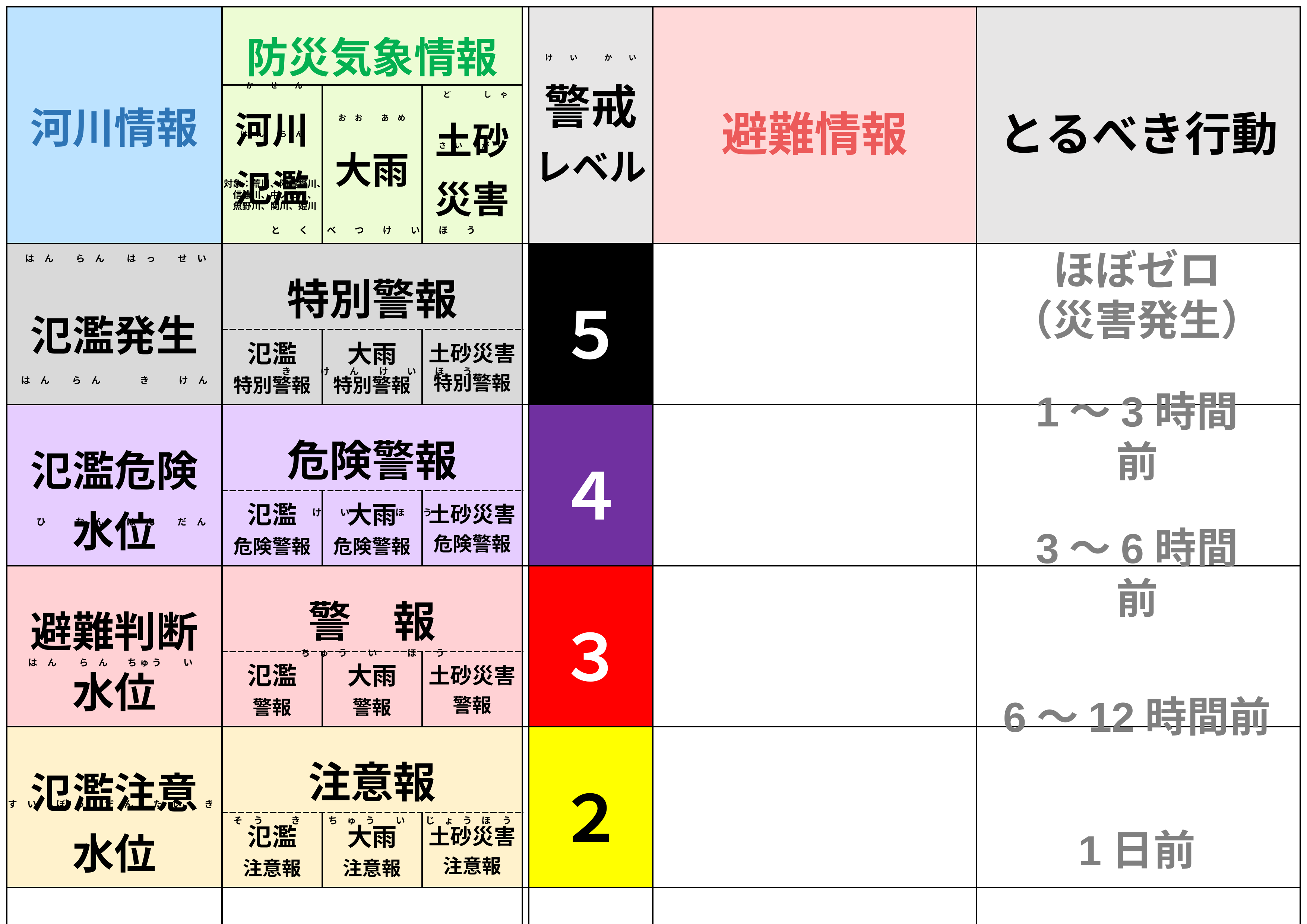

| 河川情報 | 防災気象情報 |  |  |  | 警戒 レベル | 避難情報 | とるべき行動 |
| --- | --- | --- | --- | --- | --- | --- | --- |
|  | 河川 氾濫 | 大雨 | 土砂 災害 |  |  |  |  |
| 氾濫発生 | 特別警報 |  |  |  | ５ |  |  |
|  | 氾濫 特別警報 | 大雨 特別警報 | 土砂災害 特別警報 |  |  |  |  |
| 氾濫危険 水位 | 危険警報 |  |  |  | ４ |  |  |
|  | 氾濫 危険警報 | 大雨 危険警報 | 土砂災害 危険警報 |  |  |  |  |
| 避難判断 水位 | 警　報 |  |  |  | ３ |  |  |
|  | 氾濫 警報 | 大雨 警報 | 土砂災害 警報 |  |  |  |  |
| 氾濫注意 水位 | 注意報 |  |  |  | ２ |  |  |
|  | 氾濫 注意報 | 大雨 注意報 | 土砂災害 注意報 |  |  |  |  |
| 水防団待機 水位 | 早期注意情報 |  |  |  | １ |  |  |
け　　い　　　 か　　い
か　　せ　　ん
ど　　　　し　ゃ
お　お　　 あ　め
は　ん　   ら　ん
さ　い　　 が　い
対象：荒川、阿賀野川、
　信濃川、中ノ口川、
　魚野川、関川、姫川
と　　く　　べ　　つ　　け　　い　　ほ　　う
ほぼゼロ
（災害発生）
は　ん　　 ら　ん　　 は　っ　 　せ　い
き　　　け　　ん　　け　　い　　ほ　　う
は　ん　　 ら　ん　　　　き　　　け　ん
1～3時間前
け　　い
ほ　　う
ひ　　　な　ん　　 は　ん　　 だ　ん
3～6時間前
ち　ゅ　う　　 い 　　　ほ　　う
は　ん　　 ら　ん　　ち ゅ う　　 い
6〜12時間前
す　い　　ぼ　う　　だ　ん　　た　い　　 き
そ　 う　　　き　　　ち　ゅ　う　　 い　　 じ　ょ　う　ほ 　う
1日前